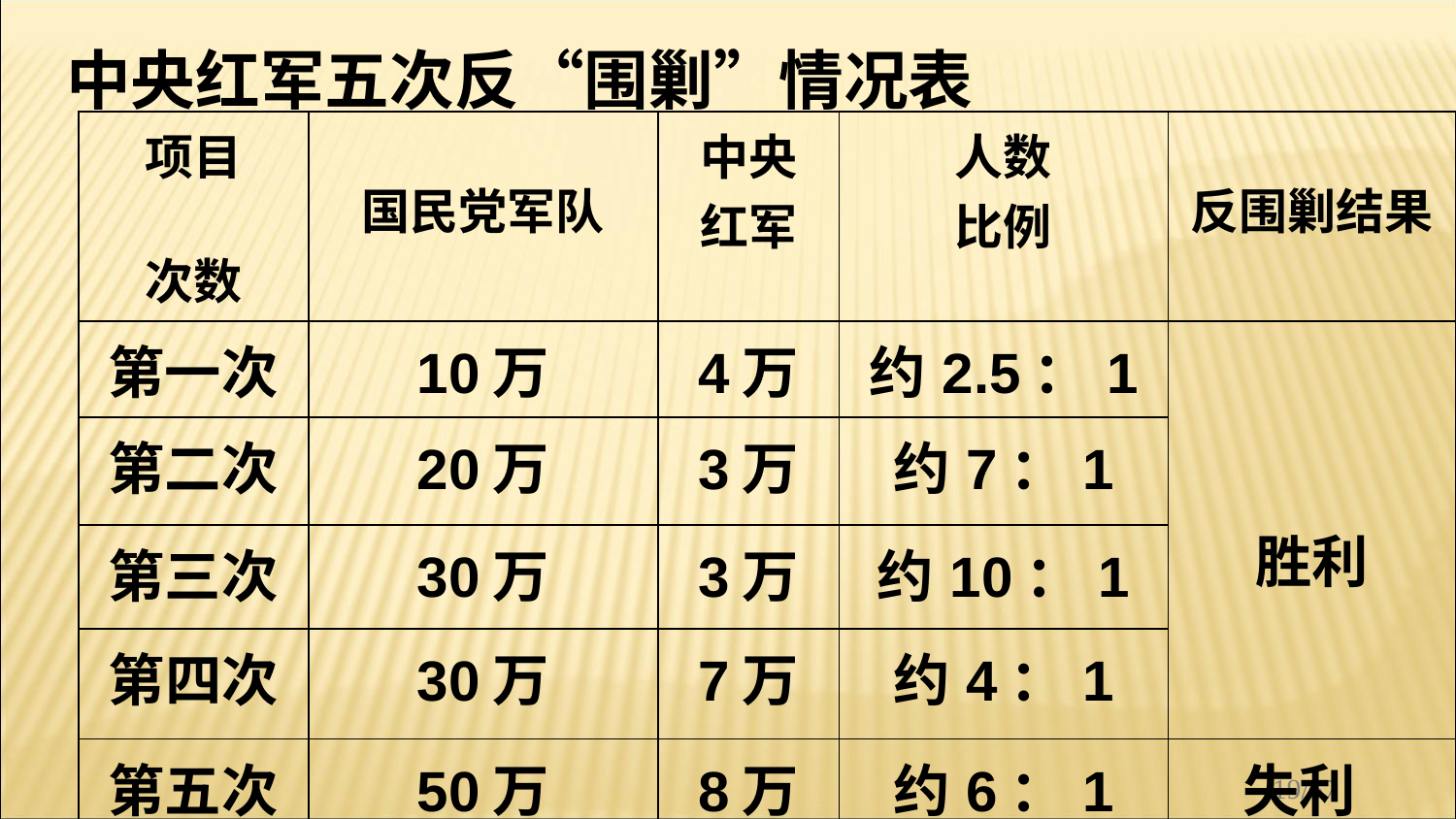

中央红军五次反“围剿”情况表
| 项目 次数 | 国民党军队 | 中央 红军 | 人数 比例 | 反围剿结果 |
| --- | --- | --- | --- | --- |
| 第一次 | 10万 | 4万 | 约2.5：1 | 胜利 |
| 第二次 | 20万 | 3万 | 约7：1 |  |
| 第三次 | 30万 | 3万 | 约10：1 |  |
| 第四次 | 30万 | 7万 | 约4：1 |  |
| 第五次 | 50万 | 8万 | 约6：1 | 失利 |
19/57